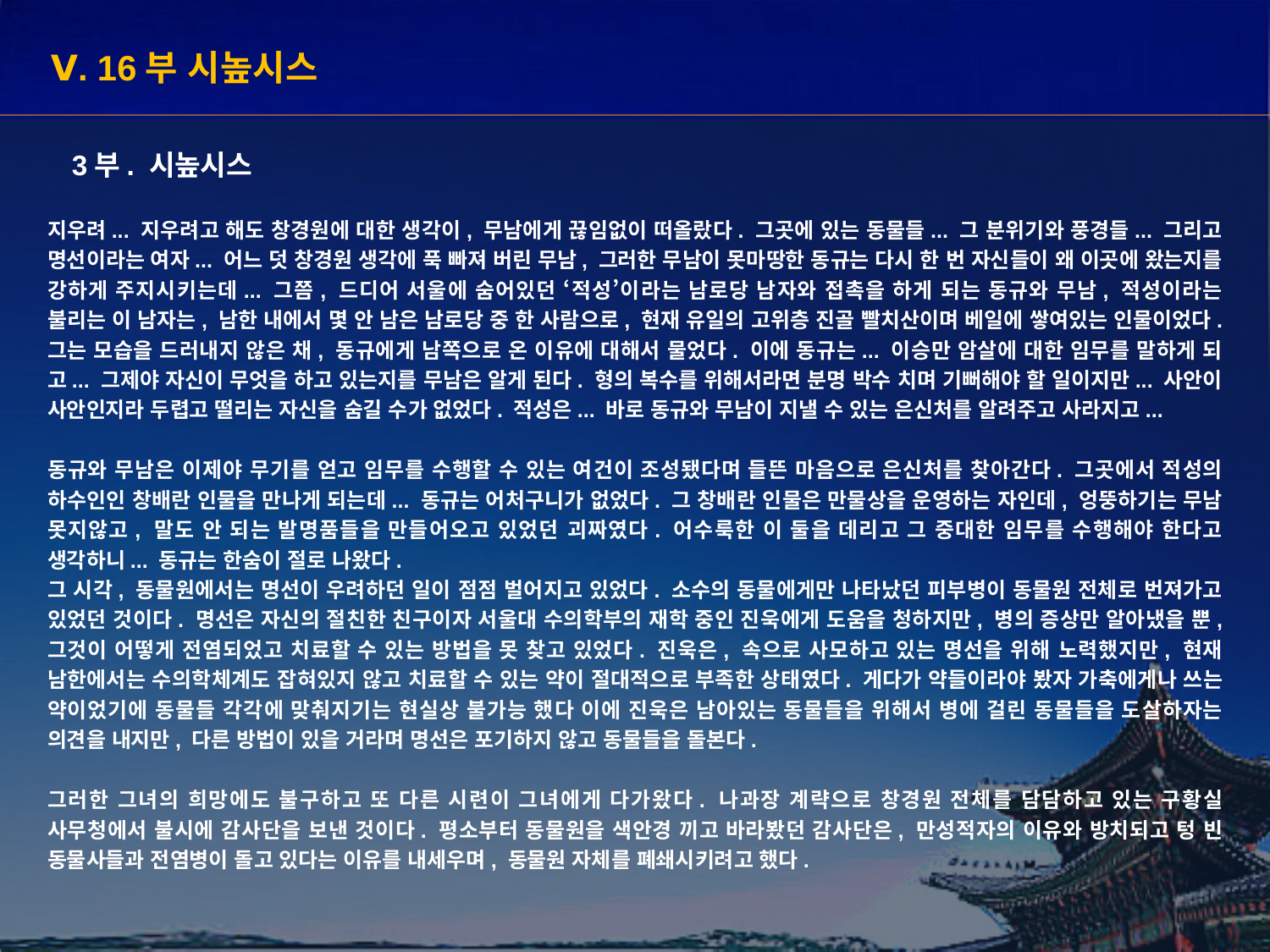

Ⅴ. 16부 시높시스

3부. 시높시스

지우려... 지우려고 해도 창경원에 대한 생각이, 무남에게 끊임없이 떠올랐다. 그곳에 있는 동물들... 그 분위기와 풍경들... 그리고 명선이라는 여자... 어느 덧 창경원 생각에 푹 빠져 버린 무남, 그러한 무남이 못마땅한 동규는 다시 한 번 자신들이 왜 이곳에 왔는지를 강하게 주지시키는데... 그쯤, 드디어 서울에 숨어있던 ‘적성’이라는 남로당 남자와 접촉을 하게 되는 동규와 무남, 적성이라는 불리는 이 남자는, 남한 내에서 몇 안 남은 남로당 중 한 사람으로, 현재 유일의 고위층 진골 빨치산이며 베일에 쌓여있는 인물이었다. 그는 모습을 드러내지 않은 채, 동규에게 남쪽으로 온 이유에 대해서 물었다. 이에 동규는... 이승만 암살에 대한 임무를 말하게 되고... 그제야 자신이 무엇을 하고 있는지를 무남은 알게 된다. 형의 복수를 위해서라면 분명 박수 치며 기뻐해야 할 일이지만... 사안이 사안인지라 두렵고 떨리는 자신을 숨길 수가 없었다. 적성은... 바로 동규와 무남이 지낼 수 있는 은신처를 알려주고 사라지고...

동규와 무남은 이제야 무기를 얻고 임무를 수행할 수 있는 여건이 조성됐다며 들뜬 마음으로 은신처를 찾아간다. 그곳에서 적성의 하수인인 창배란 인물을 만나게 되는데... 동규는 어처구니가 없었다. 그 창배란 인물은 만물상을 운영하는 자인데, 엉뚱하기는 무남 못지않고, 말도 안 되는 발명품들을 만들어오고 있었던 괴짜였다. 어수룩한 이 둘을 데리고 그 중대한 임무를 수행해야 한다고 생각하니... 동규는 한숨이 절로 나왔다.
그 시각, 동물원에서는 명선이 우려하던 일이 점점 벌어지고 있었다. 소수의 동물에게만 나타났던 피부병이 동물원 전체로 번져가고 있었던 것이다. 명선은 자신의 절친한 친구이자 서울대 수의학부의 재학 중인 진욱에게 도움을 청하지만, 병의 증상만 알아냈을 뿐, 그것이 어떻게 전염되었고 치료할 수 있는 방법을 못 찾고 있었다. 진욱은, 속으로 사모하고 있는 명선을 위해 노력했지만, 현재 남한에서는 수의학체계도 잡혀있지 않고 치료할 수 있는 약이 절대적으로 부족한 상태였다. 게다가 약들이라야 봤자 가축에게나 쓰는 약이었기에 동물들 각각에 맞춰지기는 현실상 불가능 했다 이에 진욱은 남아있는 동물들을 위해서 병에 걸린 동물들을 도살하자는 의견을 내지만, 다른 방법이 있을 거라며 명선은 포기하지 않고 동물들을 돌본다.

그러한 그녀의 희망에도 불구하고 또 다른 시련이 그녀에게 다가왔다. 나과장 계략으로 창경원 전체를 담담하고 있는 구황실 사무청에서 불시에 감사단을 보낸 것이다. 평소부터 동물원을 색안경 끼고 바라봤던 감사단은, 만성적자의 이유와 방치되고 텅 빈 동물사들과 전염병이 돌고 있다는 이유를 내세우며, 동물원 자체를 폐쇄시키려고 했다.